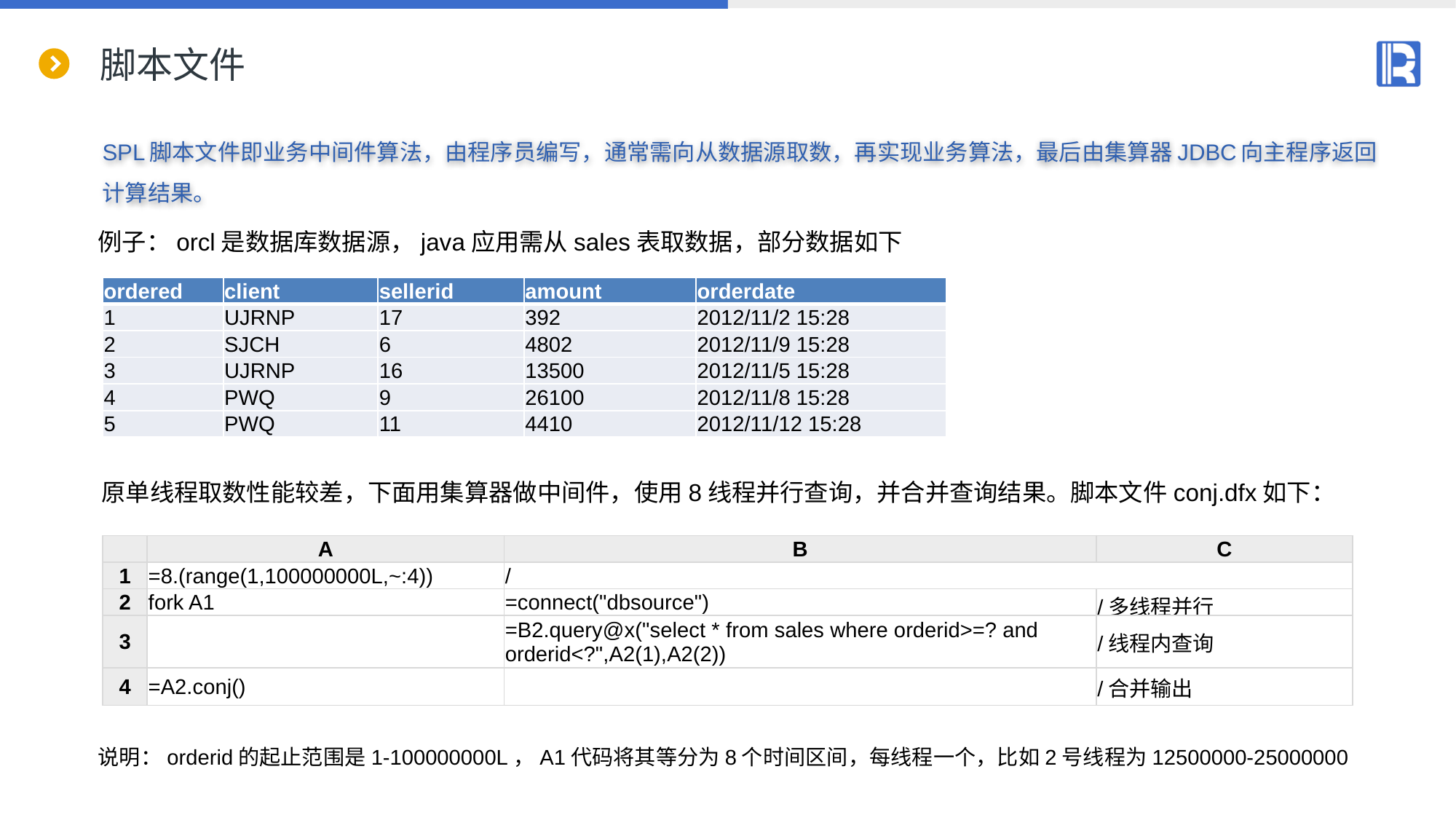

# 脚本文件
SPL脚本文件即业务中间件算法，由程序员编写，通常需向从数据源取数，再实现业务算法，最后由集算器JDBC向主程序返回计算结果。
例子：orcl是数据库数据源，java应用需从sales表取数据，部分数据如下
| ordered | client | sellerid | amount | orderdate |
| --- | --- | --- | --- | --- |
| 1 | UJRNP | 17 | 392 | 2012/11/2 15:28 |
| 2 | SJCH | 6 | 4802 | 2012/11/9 15:28 |
| 3 | UJRNP | 16 | 13500 | 2012/11/5 15:28 |
| 4 | PWQ | 9 | 26100 | 2012/11/8 15:28 |
| 5 | PWQ | 11 | 4410 | 2012/11/12 15:28 |
原单线程取数性能较差，下面用集算器做中间件，使用8线程并行查询，并合并查询结果。脚本文件conj.dfx如下：
|  | A | B | C |
| --- | --- | --- | --- |
| 1 | =8.(range(1,100000000L,~:4)) | / |  |
| 2 | fork A1 | =connect("dbsource") | /多线程并行 |
| 3 |  | =B2.query@x("select \* from sales where orderid>=? and orderid<?",A2(1),A2(2)) | /线程内查询 |
| 4 | =A2.conj() |  | /合并输出 |
说明：orderid的起止范围是1-100000000L，A1代码将其等分为8个时间区间，每线程一个，比如2号线程为12500000-25000000